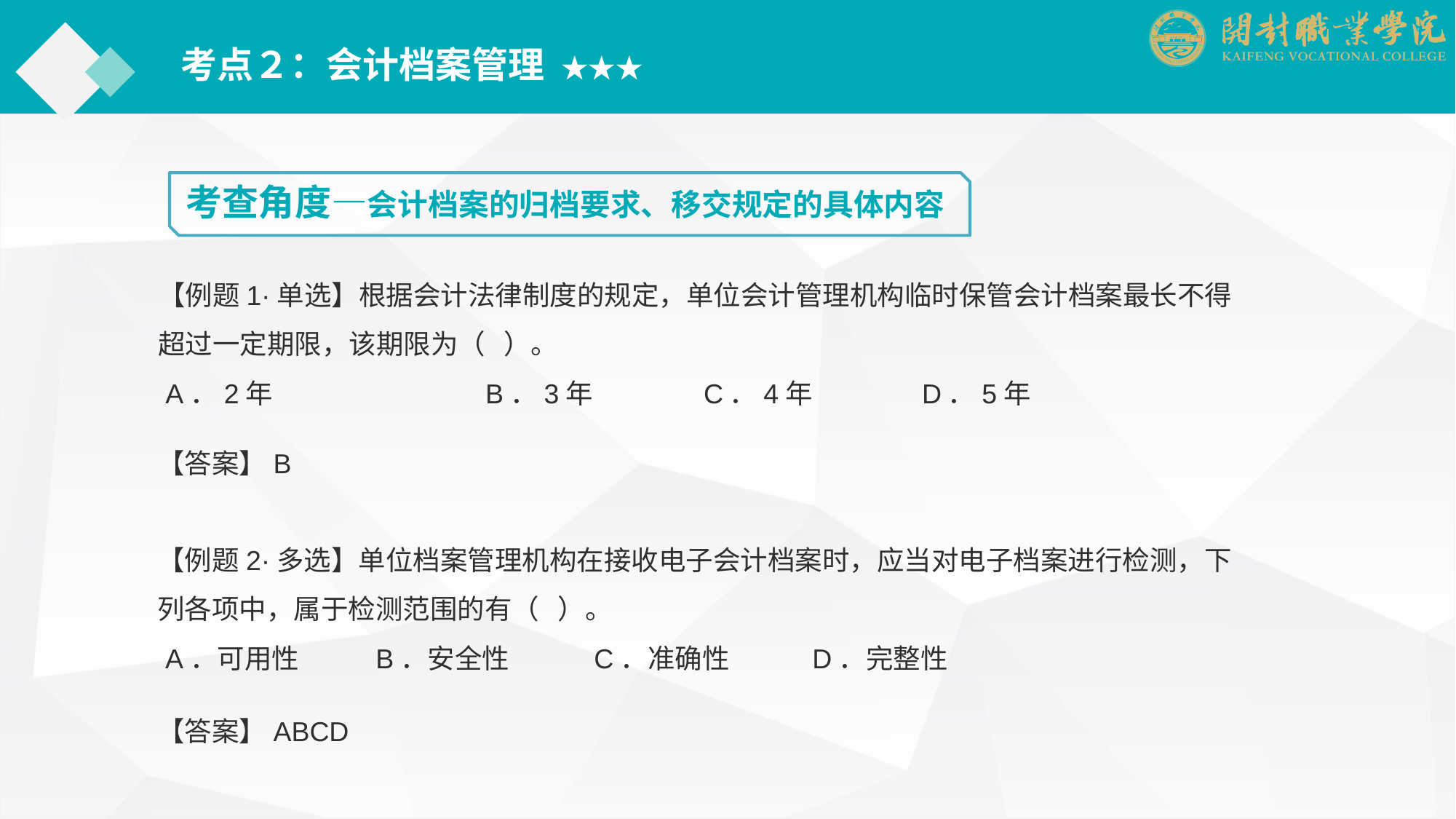

考点２：会计档案管理  ★★★
考查角度—会计档案的归档要求、移交规定的具体内容

【例题1·单选】根据会计法律制度的规定，单位会计管理机构临时保管会计档案最长不得超过一定期限，该期限为（   ）。
 A．2年		B．3年		C．4年		D．5年
【答案】B
【例题2·多选】单位档案管理机构在接收电子会计档案时，应当对电子档案进行检测，下列各项中，属于检测范围的有（   ）。
 A．可用性	B．安全性	C．准确性	D．完整性
【答案】ABCD